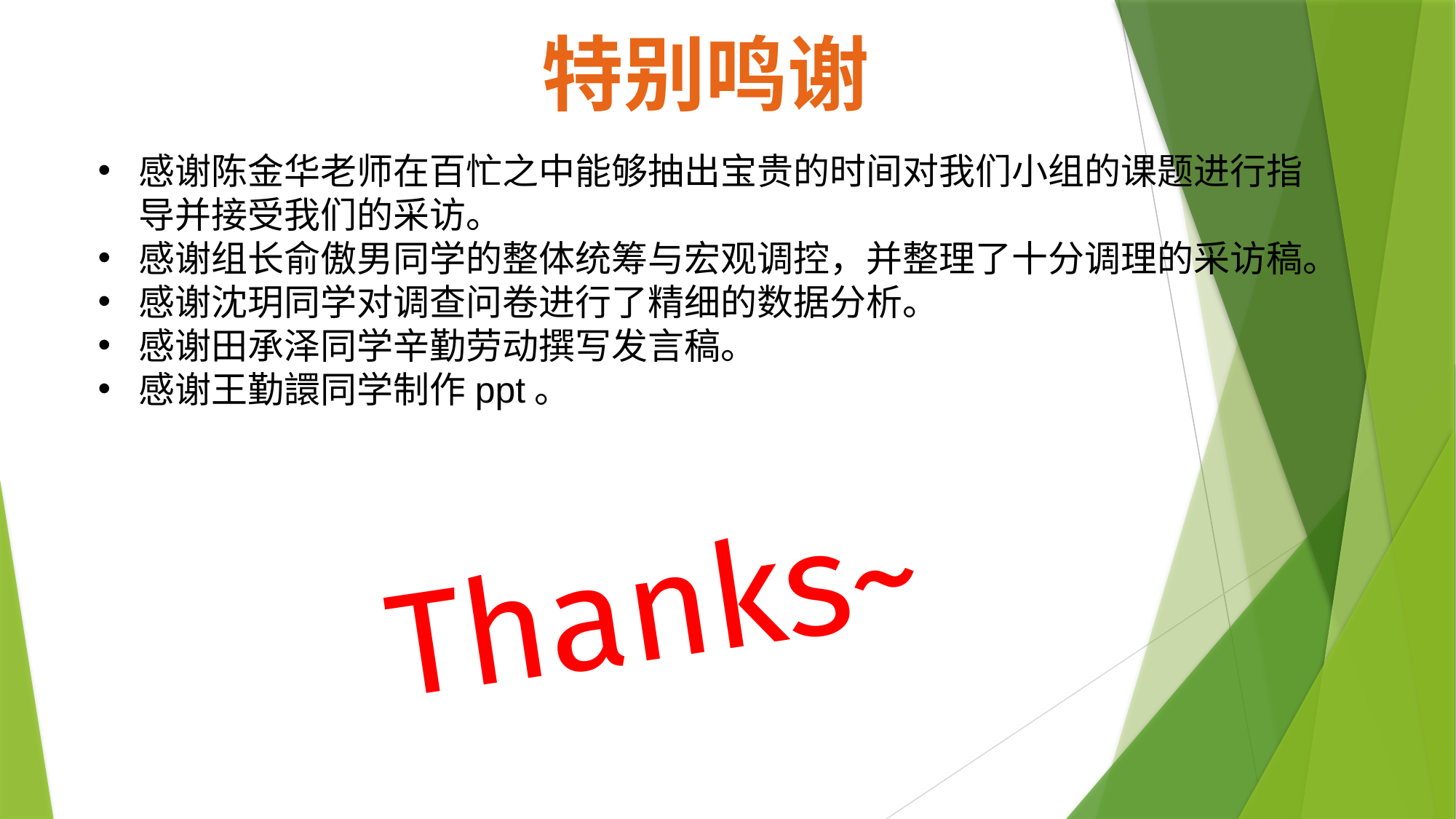

特别鸣谢
感谢陈金华老师在百忙之中能够抽出宝贵的时间对我们小组的课题进行指导并接受我们的采访。
感谢组长俞傲男同学的整体统筹与宏观调控，并整理了十分调理的采访稿。
感谢沈玥同学对调查问卷进行了精细的数据分析。
感谢田承泽同学辛勤劳动撰写发言稿。
感谢王勤譞同学制作ppt。
Thanks~